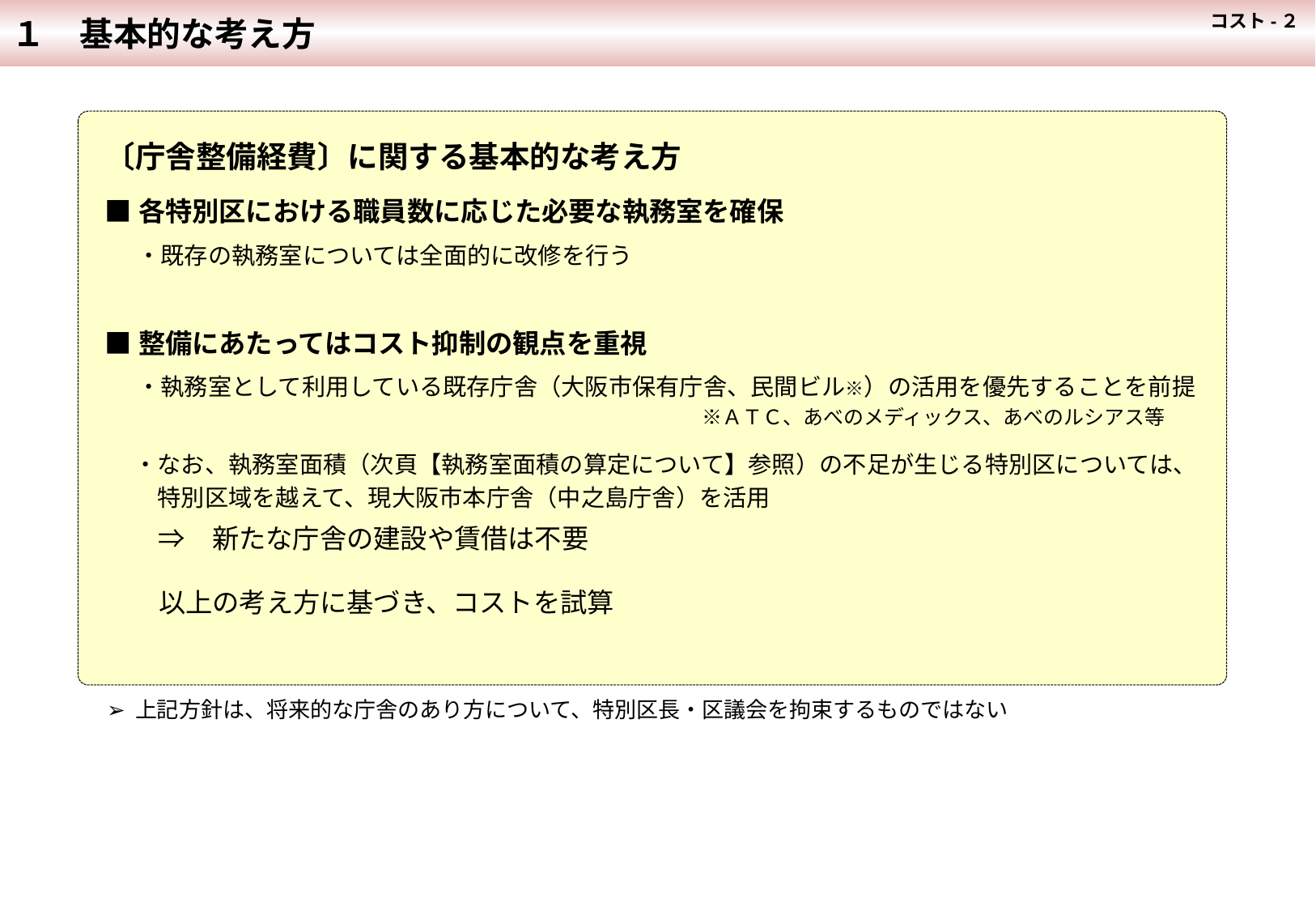

１　基本的な考え方
 コスト-２
〔庁舎整備経費〕に関する基本的な考え方
■各特別区における職員数に応じた必要な執務室を確保
　 ・既存の執務室については全面的に改修を行う

■整備にあたってはコスト抑制の観点を重視
　 ・執務室として利用している既存庁舎（大阪市保有庁舎、民間ビル※）の活用を優先することを前提
　　 　　　　　　　　　　　　　　　　　　　　　　　※ＡＴＣ、あべのメディックス、あべのルシアス等
　 ・なお、執務室面積（次頁【執務室面積の算定について】参照）の不足が生じる特別区については、
　　 特別区域を越えて、現大阪市本庁舎（中之島庁舎）を活用
　　 ⇒　新たな庁舎の建設や賃借は不要

　　以上の考え方に基づき、コストを試算
➢ 上記方針は、将来的な庁舎のあり方について、特別区長・区議会を拘束するものではない